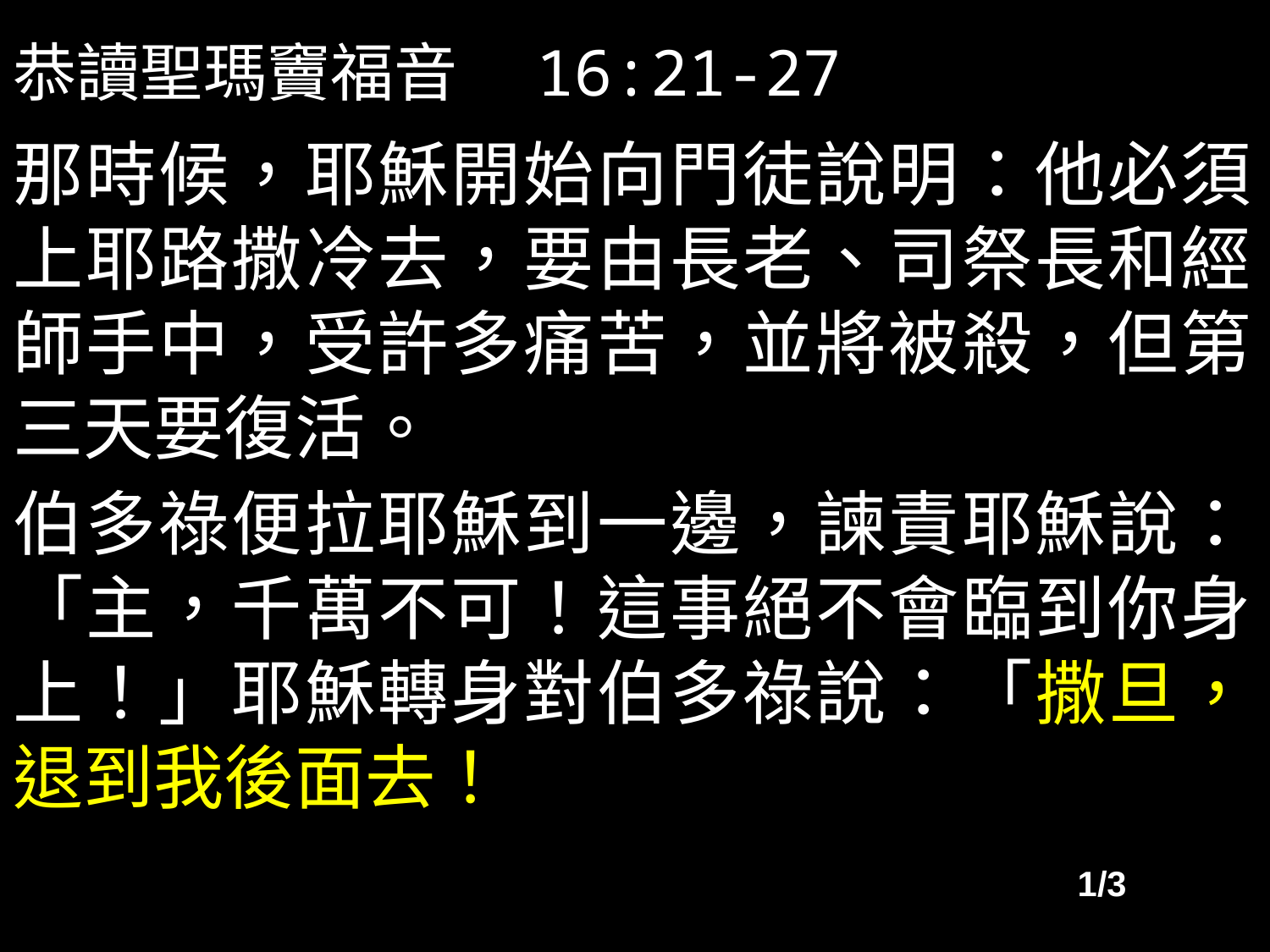

恭讀聖瑪竇福音　16:21-27
那時候，耶穌開始向門徒說明：他必須上耶路撒冷去，要由長老、司祭長和經師手中，受許多痛苦，並將被殺，但第三天要復活。
伯多祿便拉耶穌到一邊，諫責耶穌說：「主，千萬不可！這事絕不會臨到你身上！」耶穌轉身對伯多祿說：「撒旦，退到我後面去！

1/3